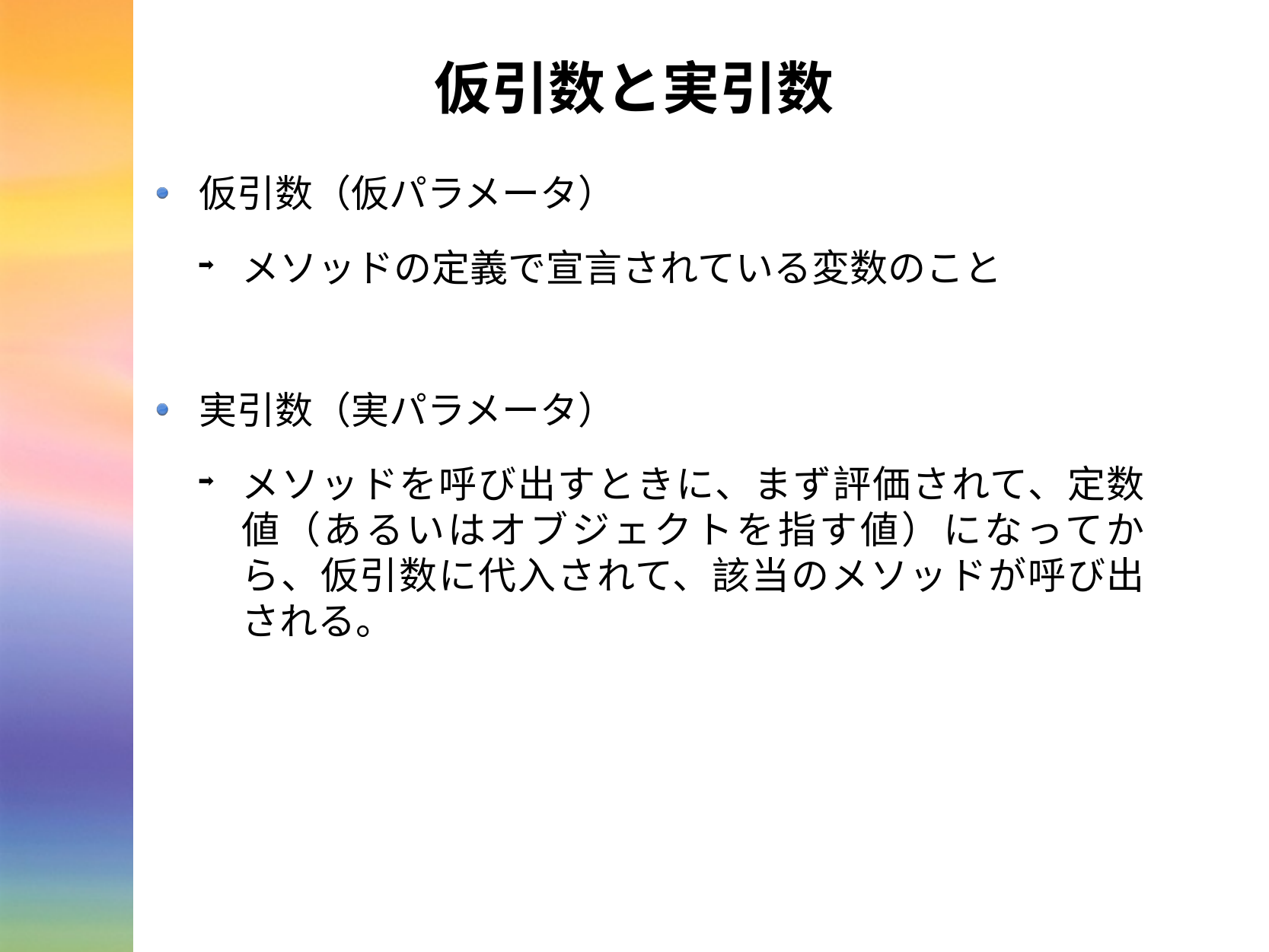

# 仮引数と実引数
仮引数（仮パラメータ）
メソッドの定義で宣言されている変数のこと

実引数（実パラメータ）
メソッドを呼び出すときに、まず評価されて、定数値（あるいはオブジェクトを指す値）になってから、仮引数に代入されて、該当のメソッドが呼び出される。